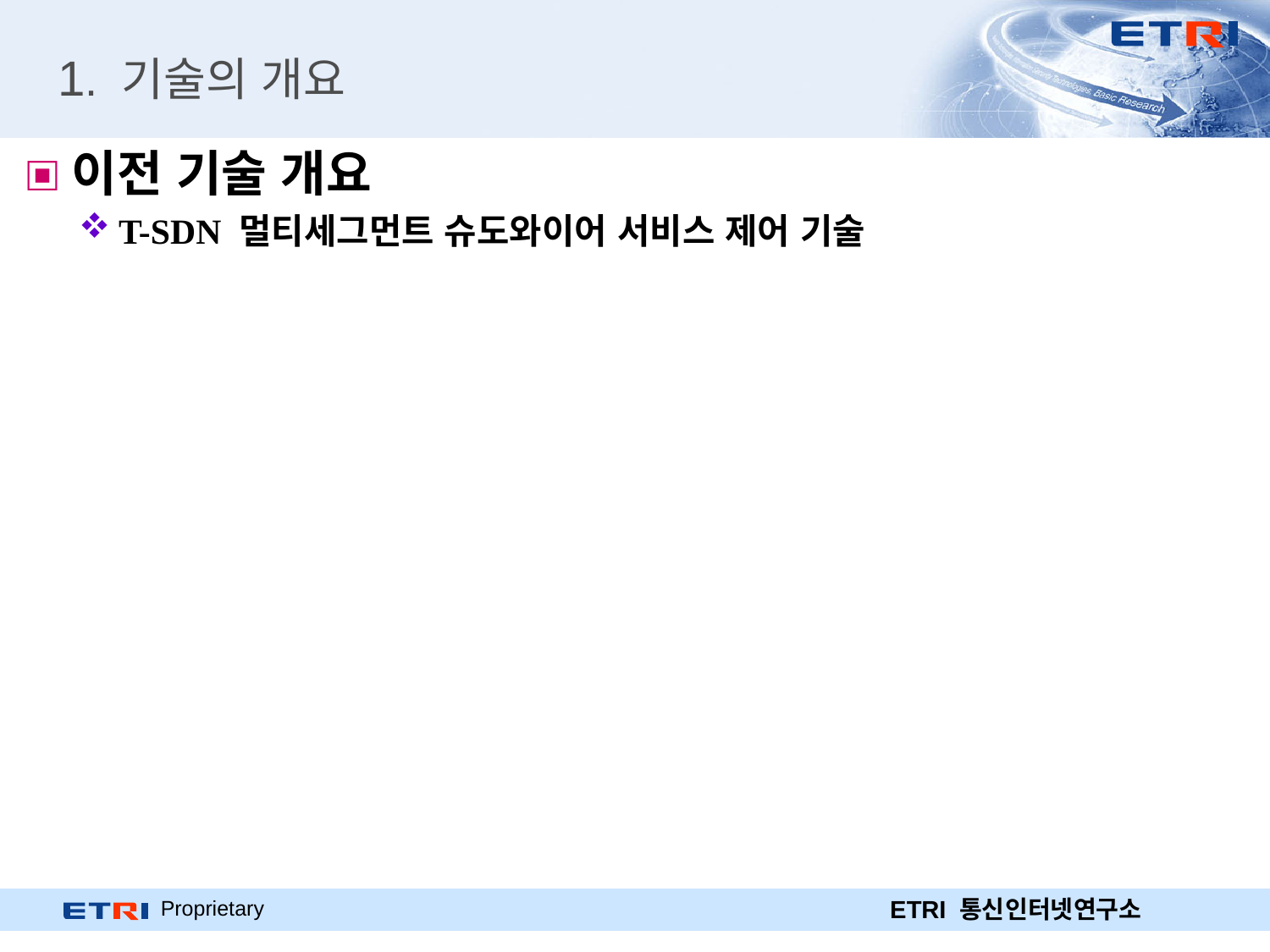

# 1. 기술의 개요
이전 기술 개요
T-SDN 멀티세그먼트 슈도와이어 서비스 제어 기술